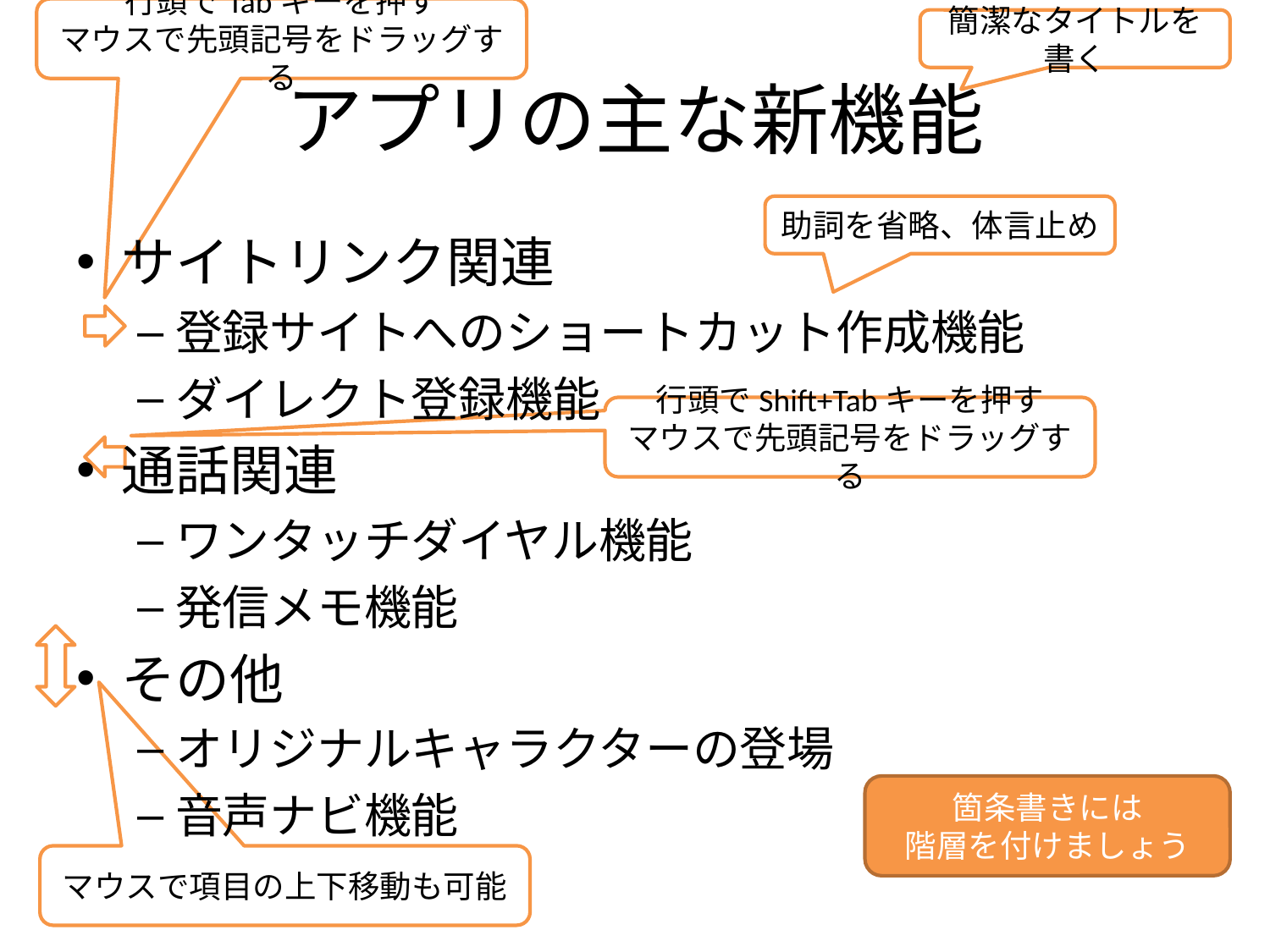

行頭でTabキーを押す
マウスで先頭記号をドラッグする
簡潔なタイトルを書く
# アプリの主な新機能
助詞を省略、体言止め
サイトリンク関連
登録サイトへのショートカット作成機能
ダイレクト登録機能
通話関連
ワンタッチダイヤル機能
発信メモ機能
その他
オリジナルキャラクターの登場
音声ナビ機能

行頭でShift+Tabキーを押す
マウスで先頭記号をドラッグする

箇条書きには
階層を付けましょう
マウスで項目の上下移動も可能